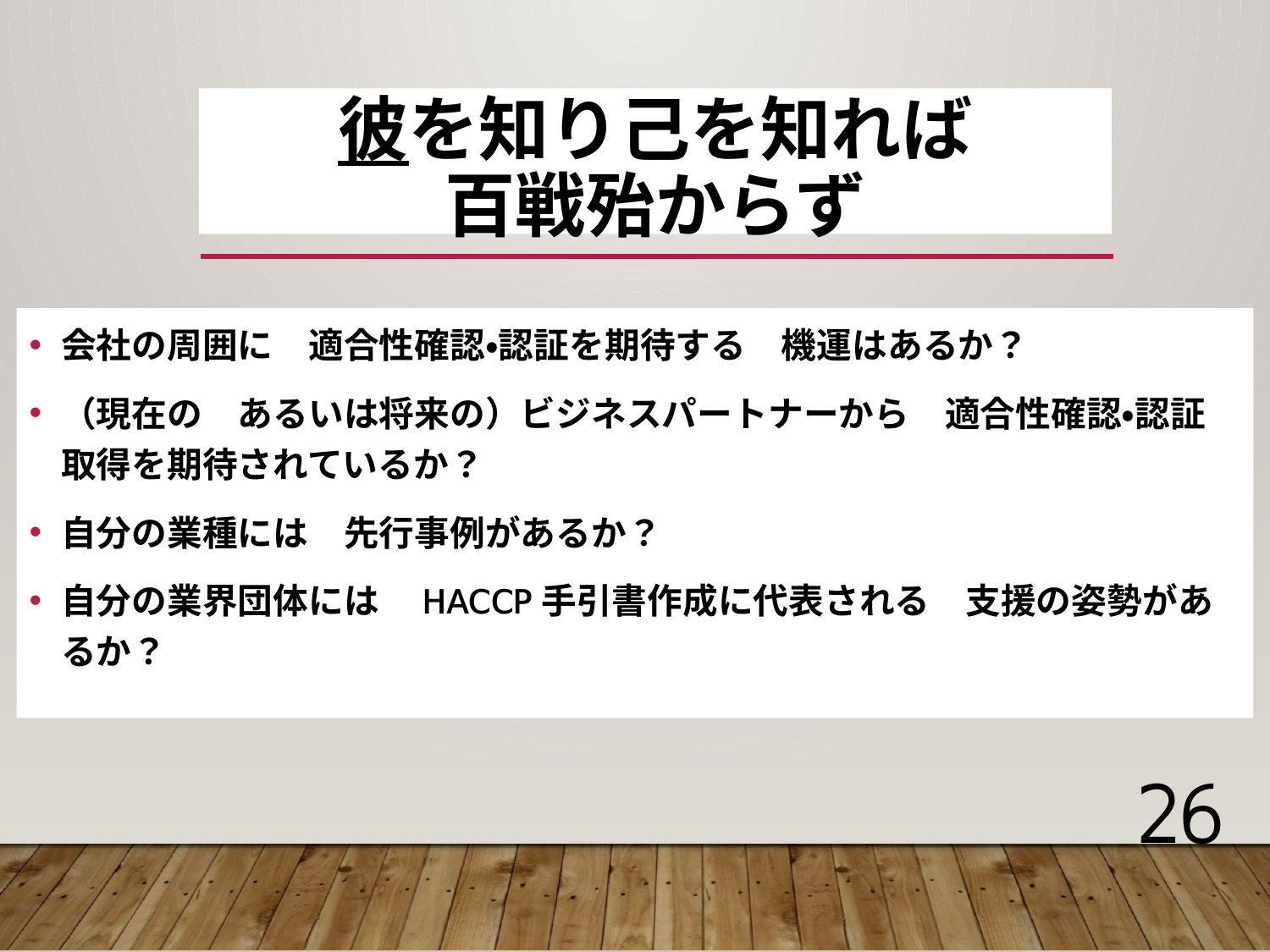

# 彼を知り己を知れば 百戦殆からず
会社の周囲に　適合性確認・認証を期待する　機運はあるか？
（現在の　あるいは将来の）ビジネスパートナーから　適合性確認・認証取得を期待されているか？
自分の業種には　先行事例があるか？
自分の業界団体には　HACCP手引書作成に代表される　支援の姿勢があるか？
26